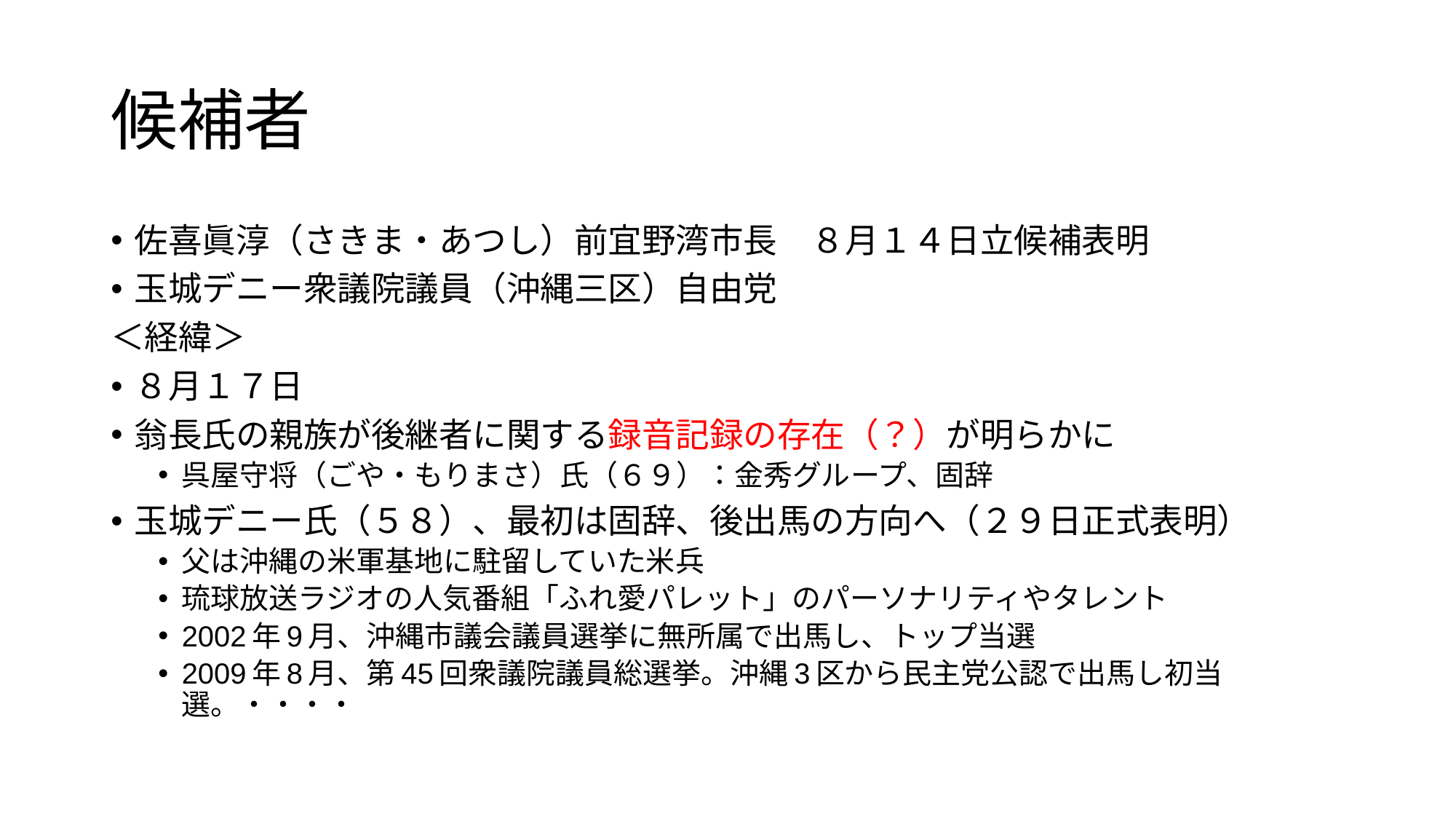

# 候補者
佐喜眞淳（さきま・あつし）前宜野湾市長　８月１４日立候補表明
玉城デニー衆議院議員（沖縄三区）自由党
＜経緯＞
８月１７日
翁長氏の親族が後継者に関する録音記録の存在（？）が明らかに
呉屋守将（ごや・もりまさ）氏（６９）：金秀グループ、固辞
玉城デニー氏（５８）、最初は固辞、後出馬の方向へ（２９日正式表明）
父は沖縄の米軍基地に駐留していた米兵
琉球放送ラジオの人気番組「ふれ愛パレット」のパーソナリティやタレント
2002年9月、沖縄市議会議員選挙に無所属で出馬し、トップ当選
2009年8月、第45回衆議院議員総選挙。沖縄3区から民主党公認で出馬し初当選。・・・・